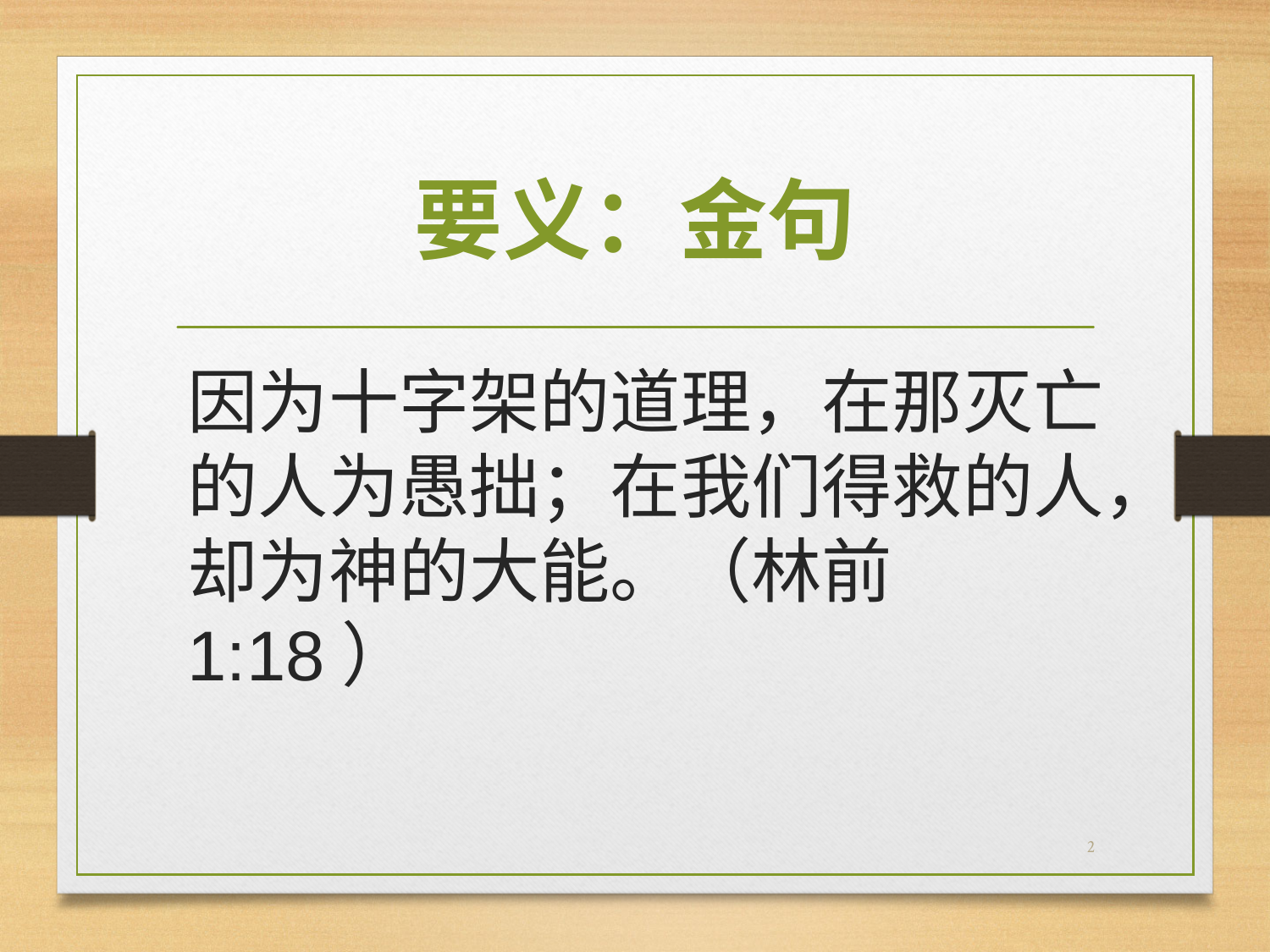

# 要义：金句
因为十字架的道理，在那灭亡的人为愚拙；在我们得救的人，却为神的大能。（林前1:18）
2